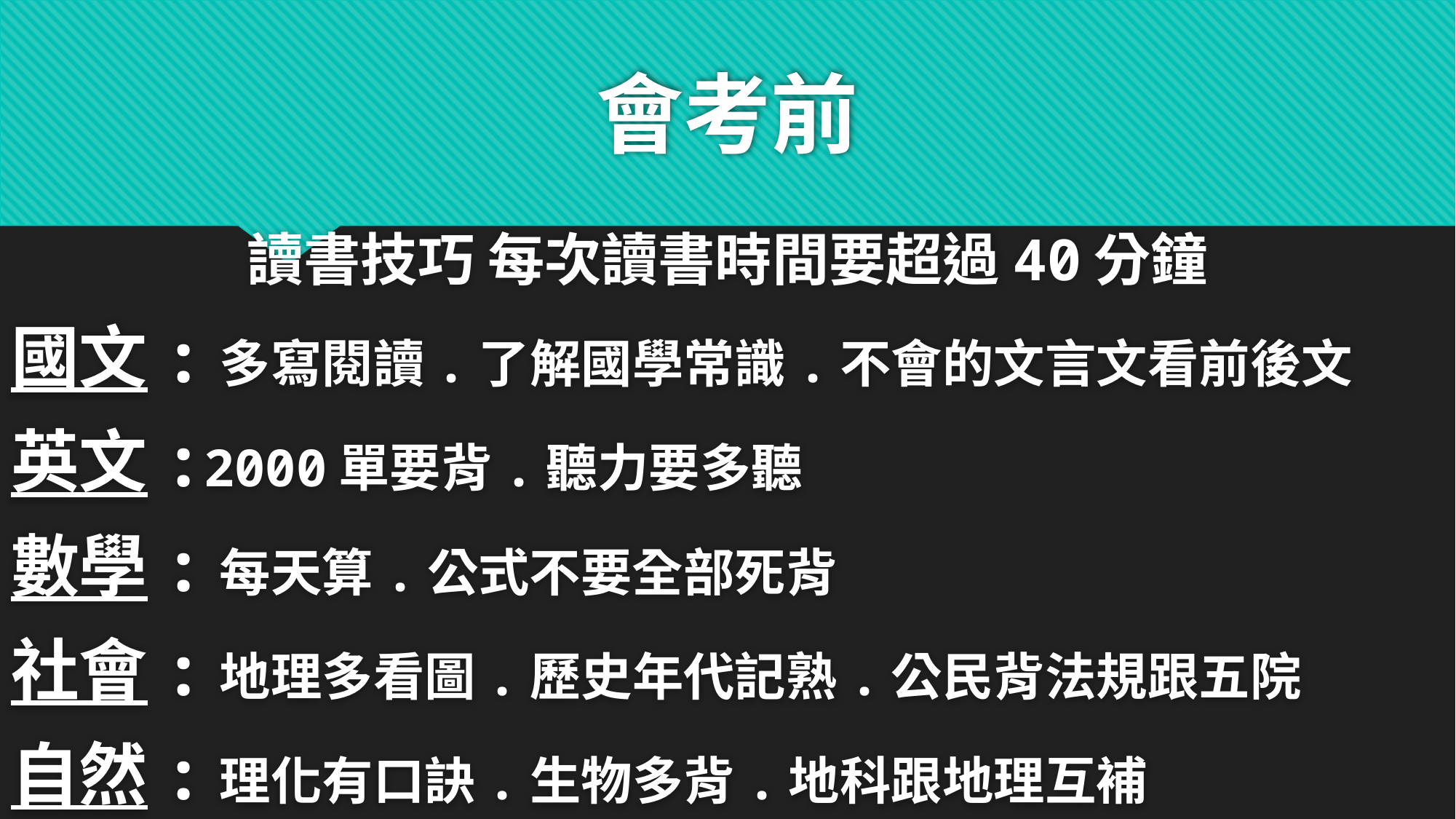

# 會考前
讀書技巧 每次讀書時間要超過40分鐘
國文:多寫閱讀.了解國學常識.不會的文言文看前後文
英文:2000單要背.聽力要多聽
數學:每天算.公式不要全部死背
社會:地理多看圖.歷史年代記熟.公民背法規跟五院
自然:理化有口訣.生物多背.地科跟地理互補